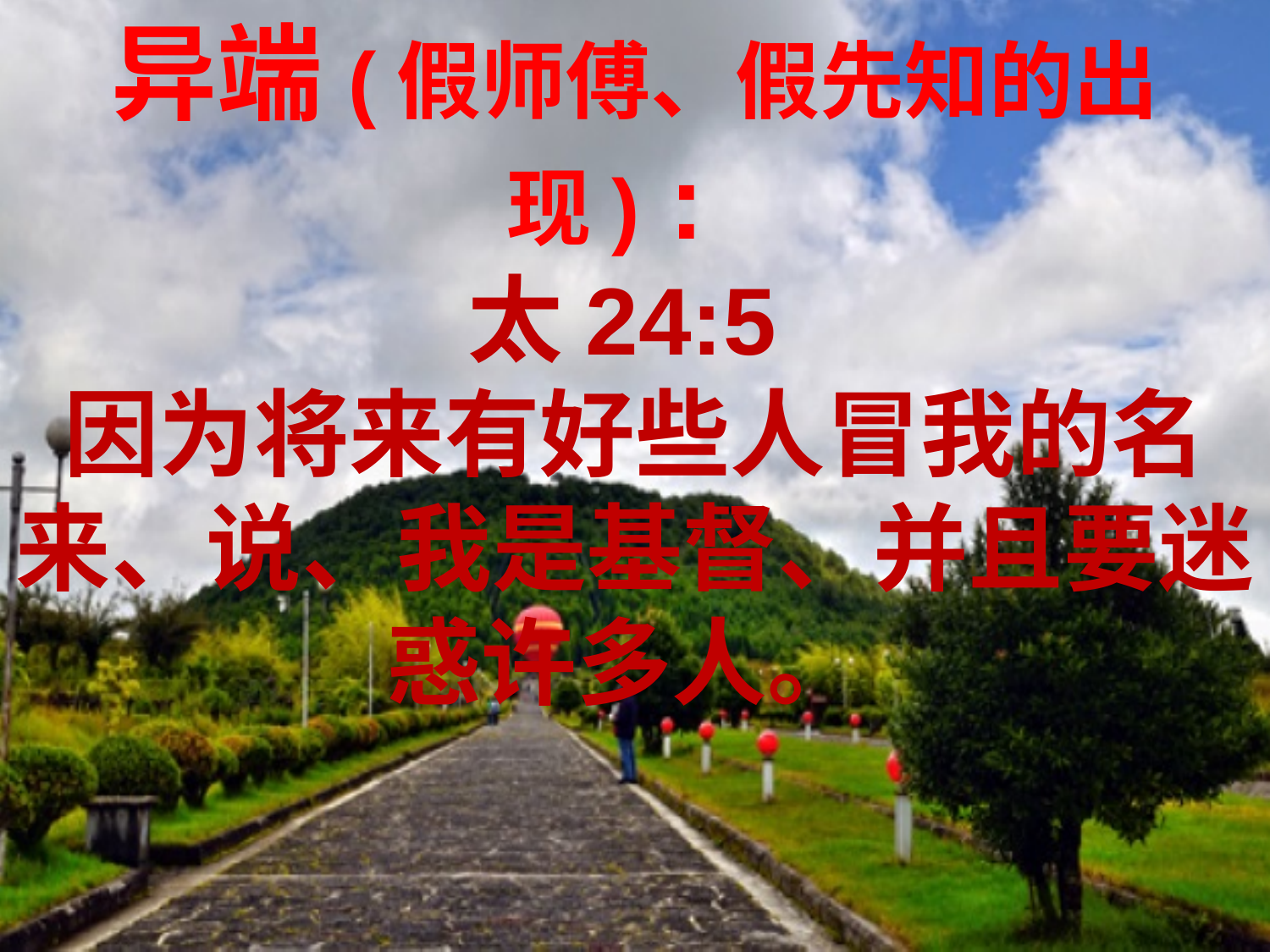

异端(假师傅、假先知的出现) :
太24:5
因为将来有好些人冒我的名来、说、我是基督、并且要迷惑许多人。